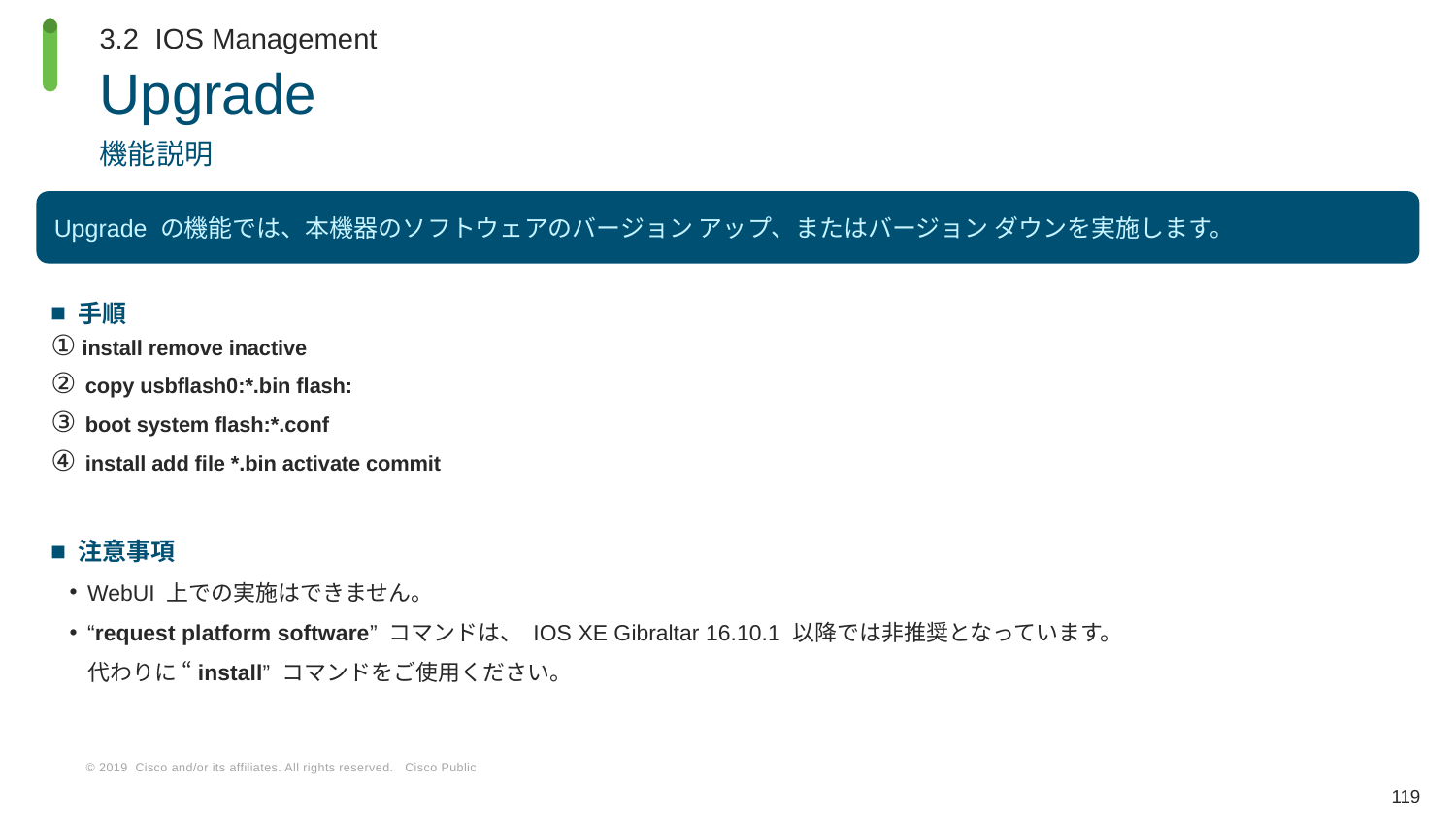

3.2  IOS Management
# Upgrade
機能説明
Upgrade の機能では、本機器のソフトウェアのバージョン アップ、またはバージョン ダウンを実施します。
手順
① install remove inactive
② copy usbflash0:*.bin flash:
③ boot system flash:*.conf
④ install add file *.bin activate commit

注意事項
WebUI 上での実施はできません。
“request platform software” コマンドは、 IOS XE Gibraltar 16.10.1 以降では非推奨となっています。
代わりに “install” コマンドをご使用ください。

119